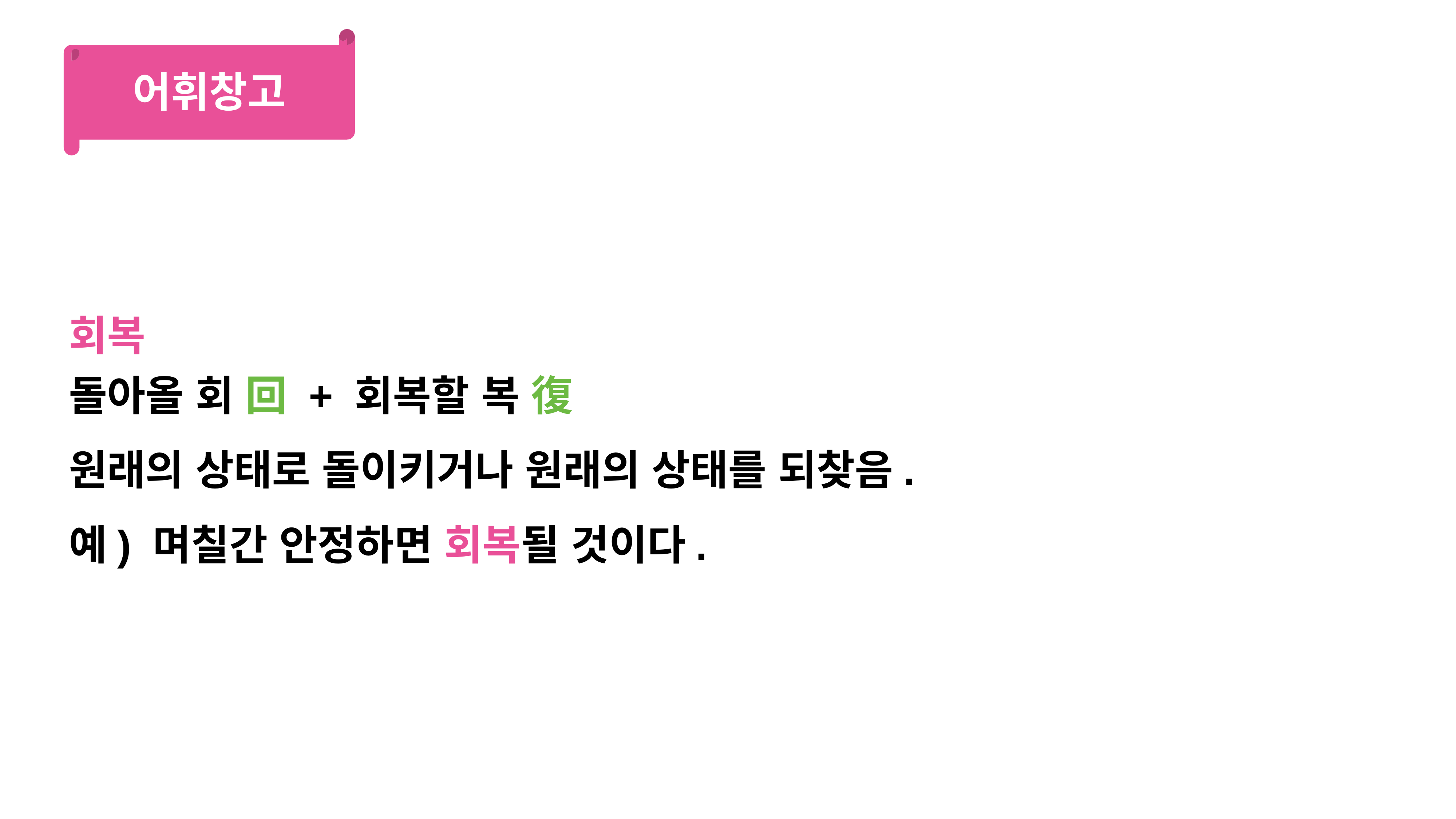

어휘창고
회복
돌아올 회 回 + 회복할 복 復
원래의 상태로 돌이키거나 원래의 상태를 되찾음.
예) 며칠간 안정하면 회복될 것이다.